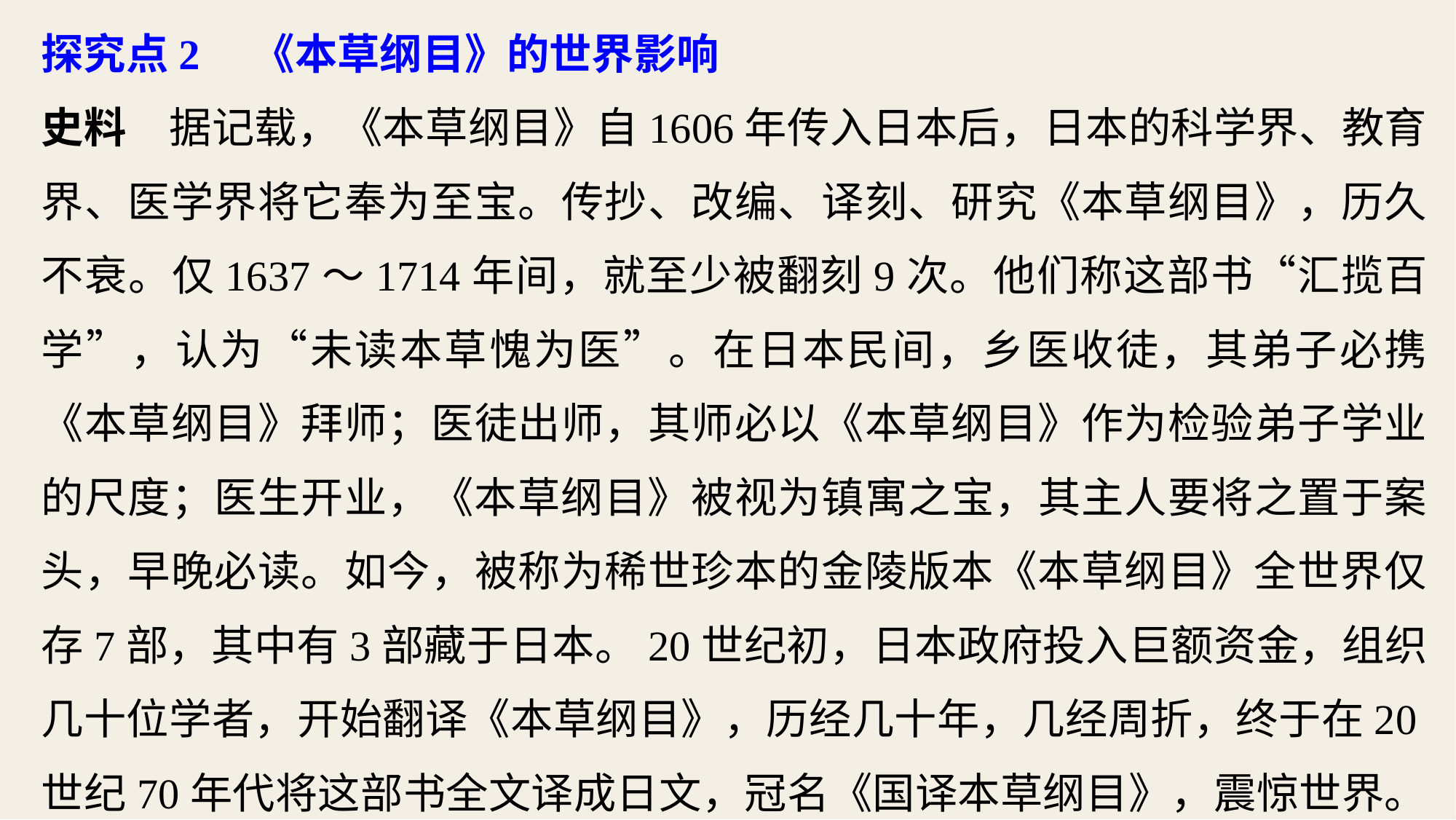

探究点2　《本草纲目》的世界影响
史料　据记载，《本草纲目》自1606年传入日本后，日本的科学界、教育界、医学界将它奉为至宝。传抄、改编、译刻、研究《本草纲目》，历久不衰。仅1637～1714年间，就至少被翻刻9次。他们称这部书“汇揽百学”，认为“未读本草愧为医”。在日本民间，乡医收徒，其弟子必携《本草纲目》拜师；医徒出师，其师必以《本草纲目》作为检验弟子学业的尺度；医生开业，《本草纲目》被视为镇寓之宝，其主人要将之置于案头，早晚必读。如今，被称为稀世珍本的金陵版本《本草纲目》全世界仅存7部，其中有3部藏于日本。20世纪初，日本政府投入巨额资金，组织几十位学者，开始翻译《本草纲目》，历经几十年，几经周折，终于在20世纪70年代将这部书全文译成日文，冠名《国译本草纲目》，震惊世界。